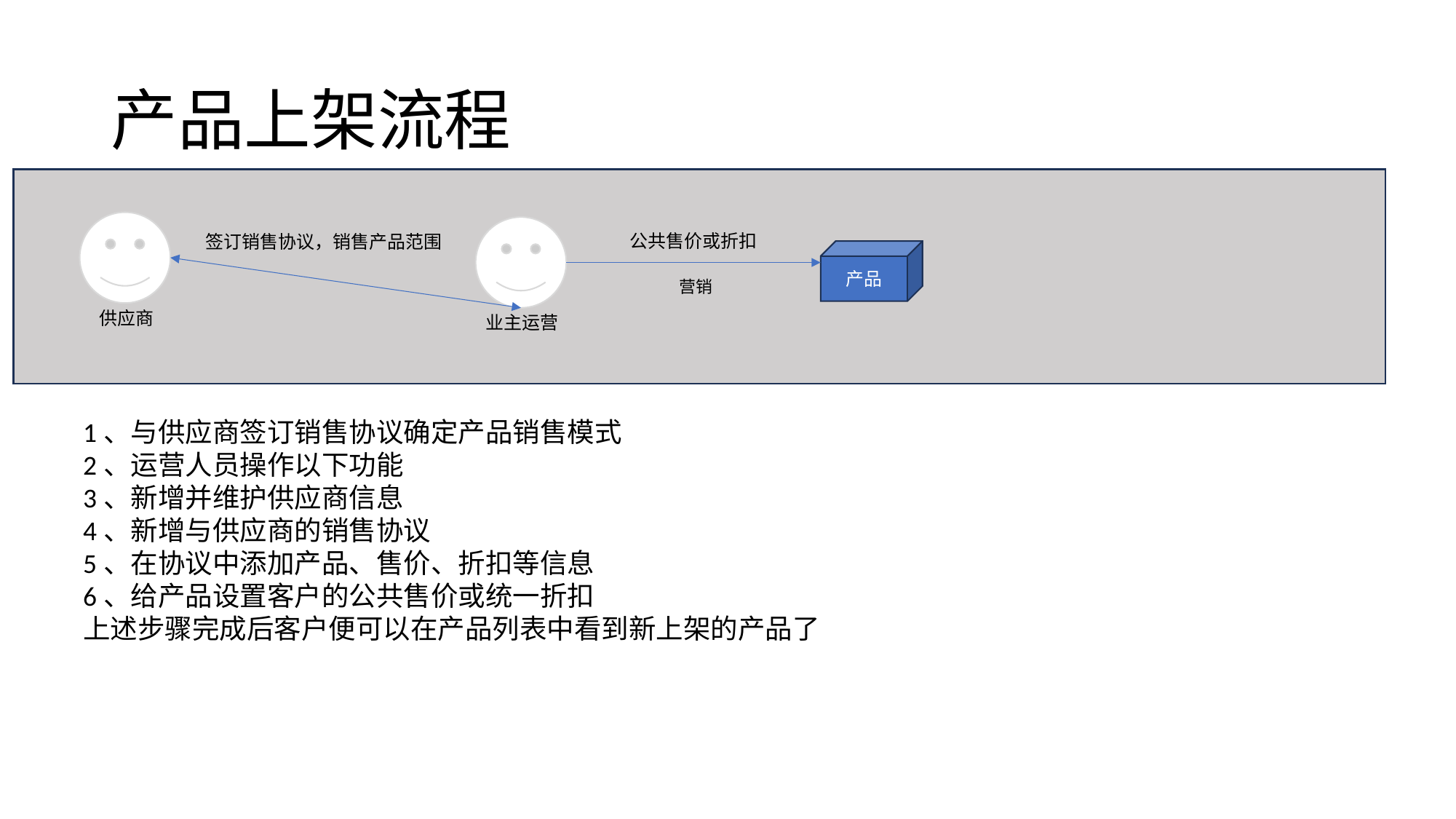

# 产品上架流程

供应商

业主运营
公共售价或折扣
签订销售协议，销售产品范围
产品
营销
1、与供应商签订销售协议确定产品销售模式
2、运营人员操作以下功能
3、新增并维护供应商信息
4、新增与供应商的销售协议
5、在协议中添加产品、售价、折扣等信息
6、给产品设置客户的公共售价或统一折扣
上述步骤完成后客户便可以在产品列表中看到新上架的产品了